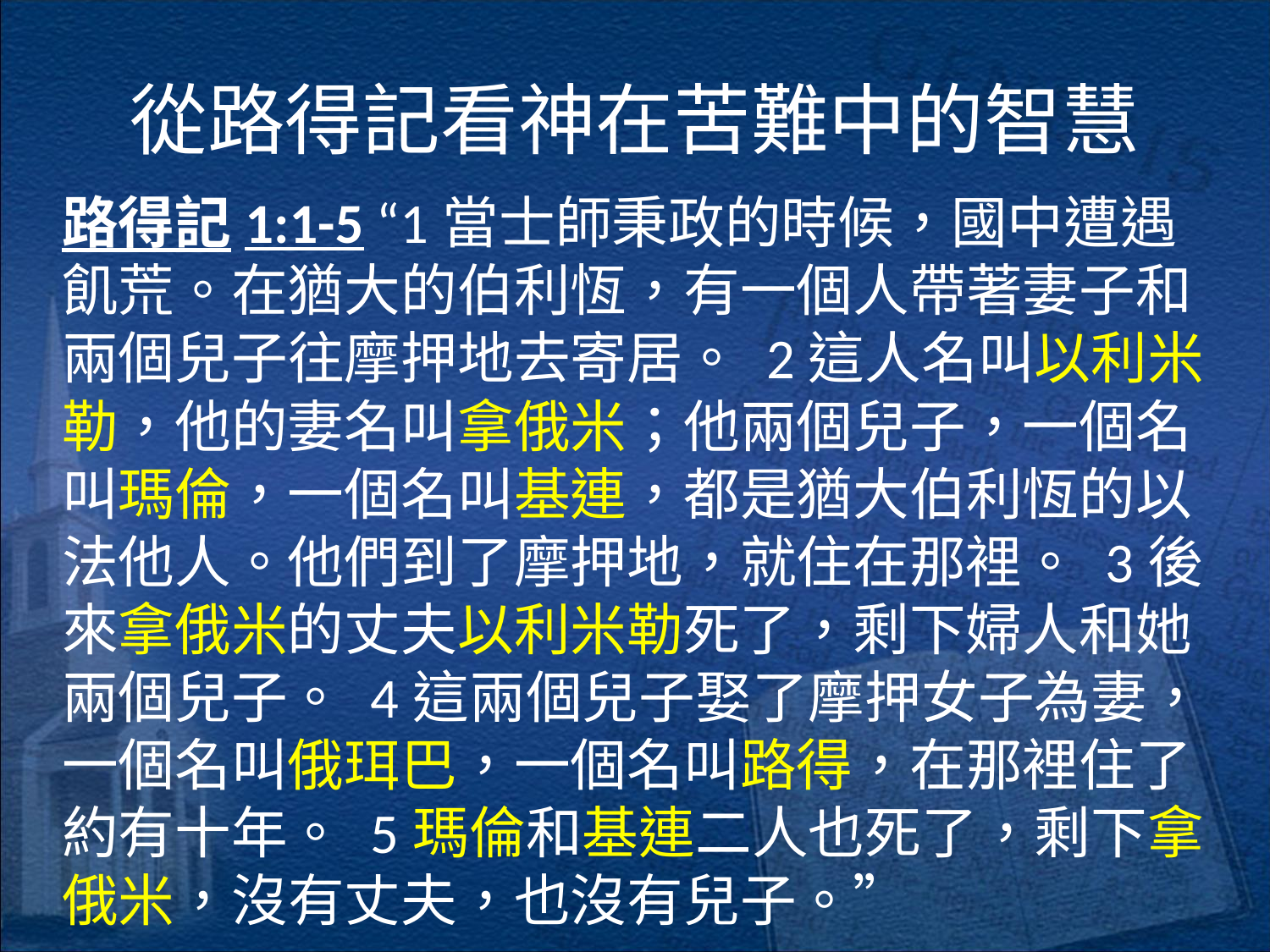

# 從路得記看神在苦難中的智慧
路得記1:1-5 “1當士師秉政的時候，國中遭遇飢荒。在猶大的伯利恆，有一個人帶著妻子和兩個兒子往摩押地去寄居。 2這人名叫以利米勒，他的妻名叫拿俄米；他兩個兒子，一個名叫瑪倫，一個名叫基連，都是猶大伯利恆的以法他人。他們到了摩押地，就住在那裡。 3後來拿俄米的丈夫以利米勒死了，剩下婦人和她兩個兒子。 4這兩個兒子娶了摩押女子為妻，一個名叫俄珥巴，一個名叫路得，在那裡住了約有十年。 5瑪倫和基連二人也死了，剩下拿俄米，沒有丈夫，也沒有兒子。”